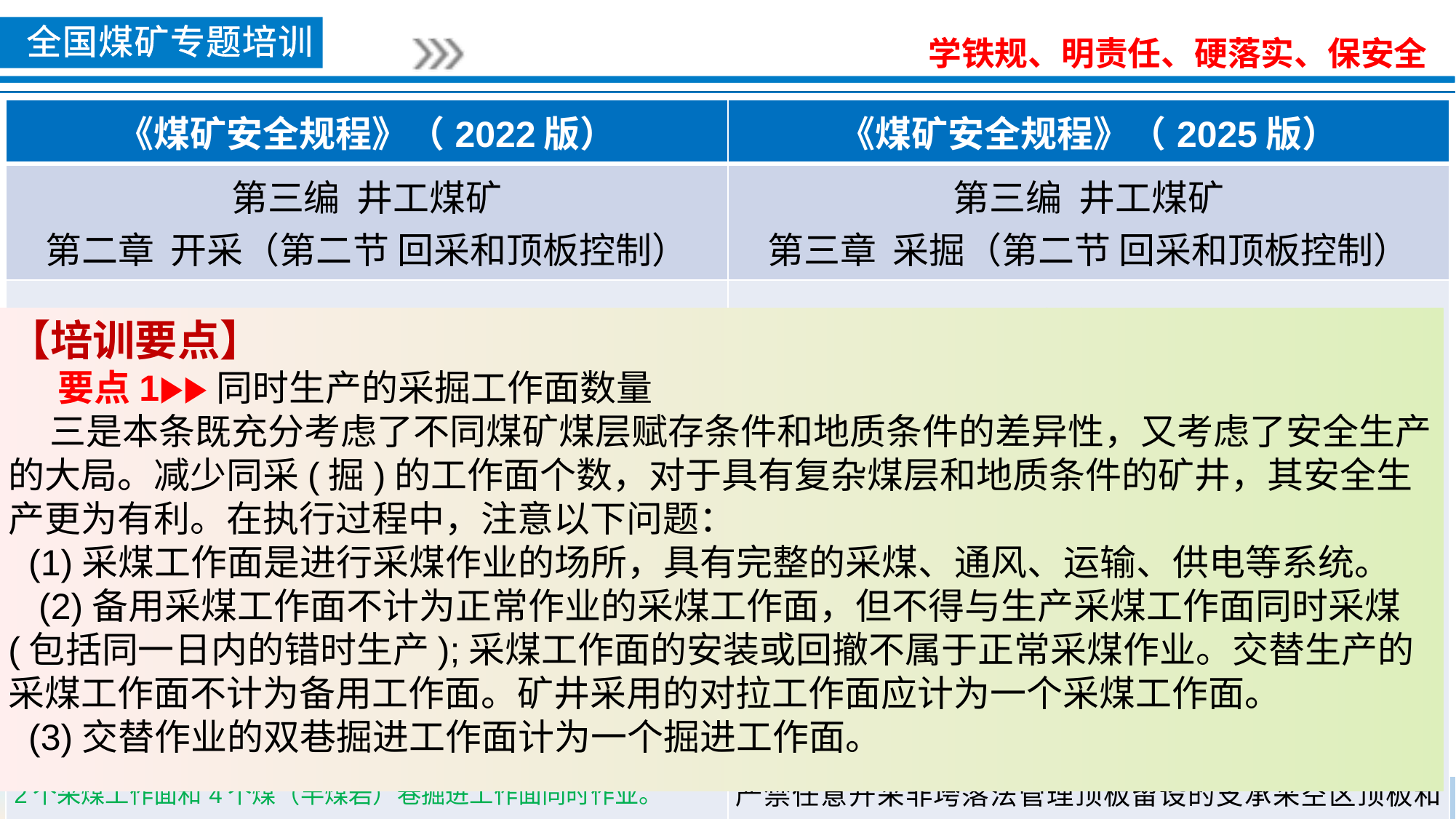

| 《煤矿安全规程》（2022版） | 《煤矿安全规程》（2025版） |
| --- | --- |
| 第三编 井工煤矿 第二章 开采（第二节 回采和顶板控制） | 第三编 井工煤矿 第三章 采掘（第二节 回采和顶板控制） |
| BB第九十五条 一个矿井同时回采的采煤工作面个数不得超过3个，煤（半煤岩）巷掘进工作面个数不得超过9个。严禁以掘代采。 采（盘）区开采前必须按照生产布局和资源回收合理的要求编制采（盘）区设计，并严格按照采（盘）区设计组织施工，情况发生变化时及时修改设计。 一个采（盘）区内同一煤层的一翼最多只能布置1个采煤工作面和2个煤（半煤岩）巷掘进工作面同时作业。一个采（盘）区内同一煤层双翼开采或者多煤层开采的，该采（盘）区最多只能布置2个采煤工作面和4个煤（半煤岩）巷掘进工作面同时作业。 在采动影响范围内不得布置2个采煤工作面同时回采。 下山采区未形成完整的通风、排水等生产系统前，严禁掘进回采巷道。 | 第一百一十七条 一个采（盘）区内同一煤层的一翼最多只能布置1个采煤工作面和2个煤（半煤岩）巷掘进工作面同时作业。一个采（盘）区内同一煤层双翼开采或者多煤层开采的，该采（盘）区最多只能布置2个采煤工作面和4个煤（半煤岩）巷掘进工作面同时作业。 在采动影响范围内不得布置2个采煤工作面同时回采。 下山采区未形成完整的通风、排水等生产系统前，严禁掘进回采巷道。 严禁任意开采非垮落法管理顶板留设的支承采空区顶板和上覆岩层的煤柱，以及采空区安全隔离煤柱。 |
【培训要点】
     要点1▶▶同时生产的采掘工作面数量
    三是本条既充分考虑了不同煤矿煤层赋存条件和地质条件的差异性，又考虑了安全生产的大局。减少同采(掘)的工作面个数，对于具有复杂煤层和地质条件的矿井，其安全生产更为有利。在执行过程中，注意以下问题：
  (1)采煤工作面是进行采煤作业的场所，具有完整的采煤、通风、运输、供电等系统。
   (2)备用采煤工作面不计为正常作业的采煤工作面，但不得与生产采煤工作面同时采煤(包括同一日内的错时生产);采煤工作面的安装或回撤不属于正常采煤作业。交替生产的采煤工作面不计为备用工作面。矿井采用的对拉工作面应计为一个采煤工作面。
  (3)交替作业的双巷掘进工作面计为一个掘进工作面。